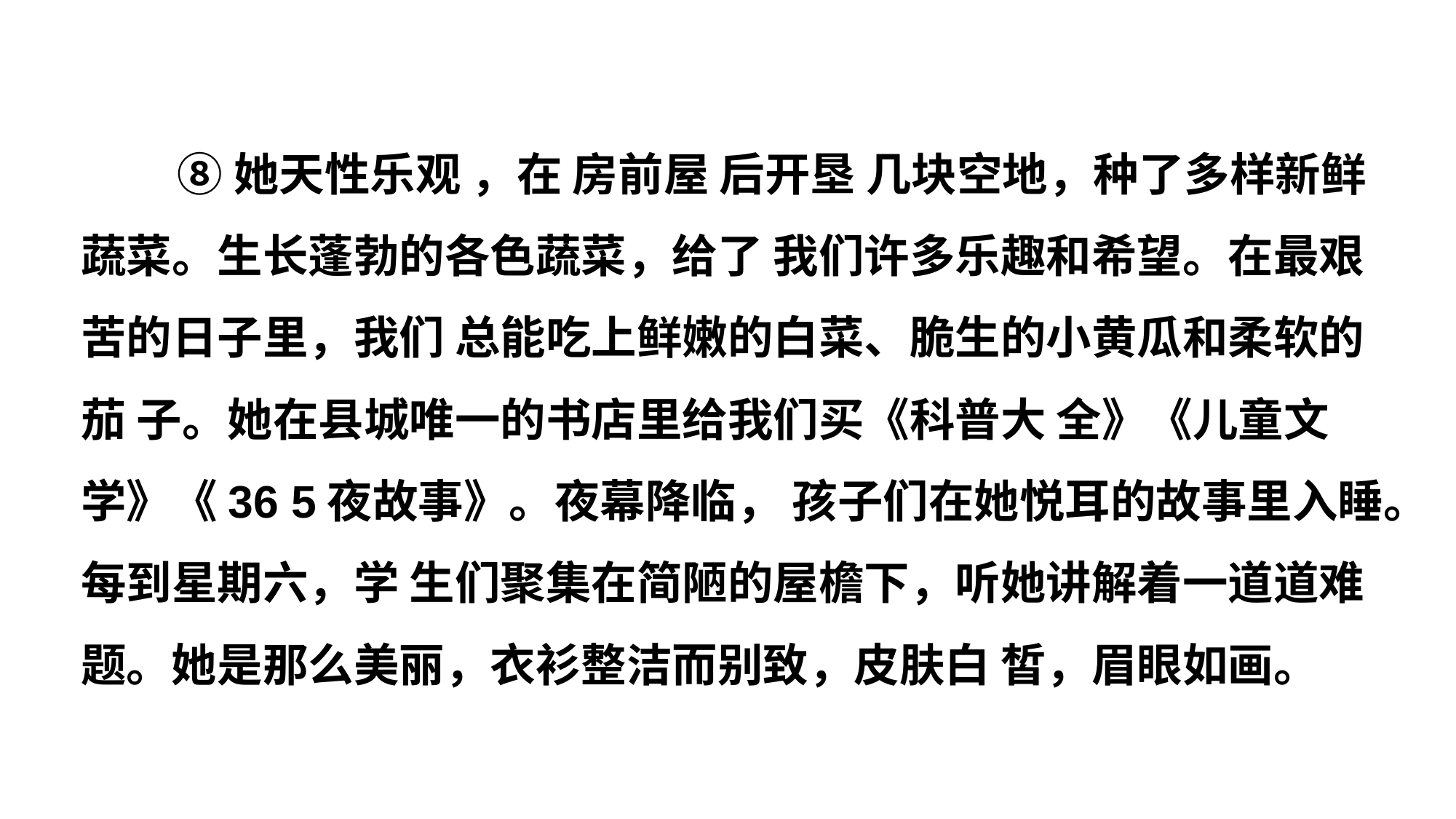

⑧她天性乐观 ，在 房前屋 后开垦 几块空地，种了多样新鲜蔬菜。生长蓬勃的各色蔬菜，给了 我们许多乐趣和希望。在最艰苦的日子里，我们 总能吃上鲜嫩的白菜、脆生的小黄瓜和柔软的茄 子。她在县城唯一的书店里给我们买《科普大 全》《儿童文学》《36 5夜故事》。夜幕降临， 孩子们在她悦耳的故事里入睡。每到星期六，学 生们聚集在简陋的屋檐下，听她讲解着一道道难题。她是那么美丽，衣衫整洁而别致，皮肤白 皙，眉眼如画。